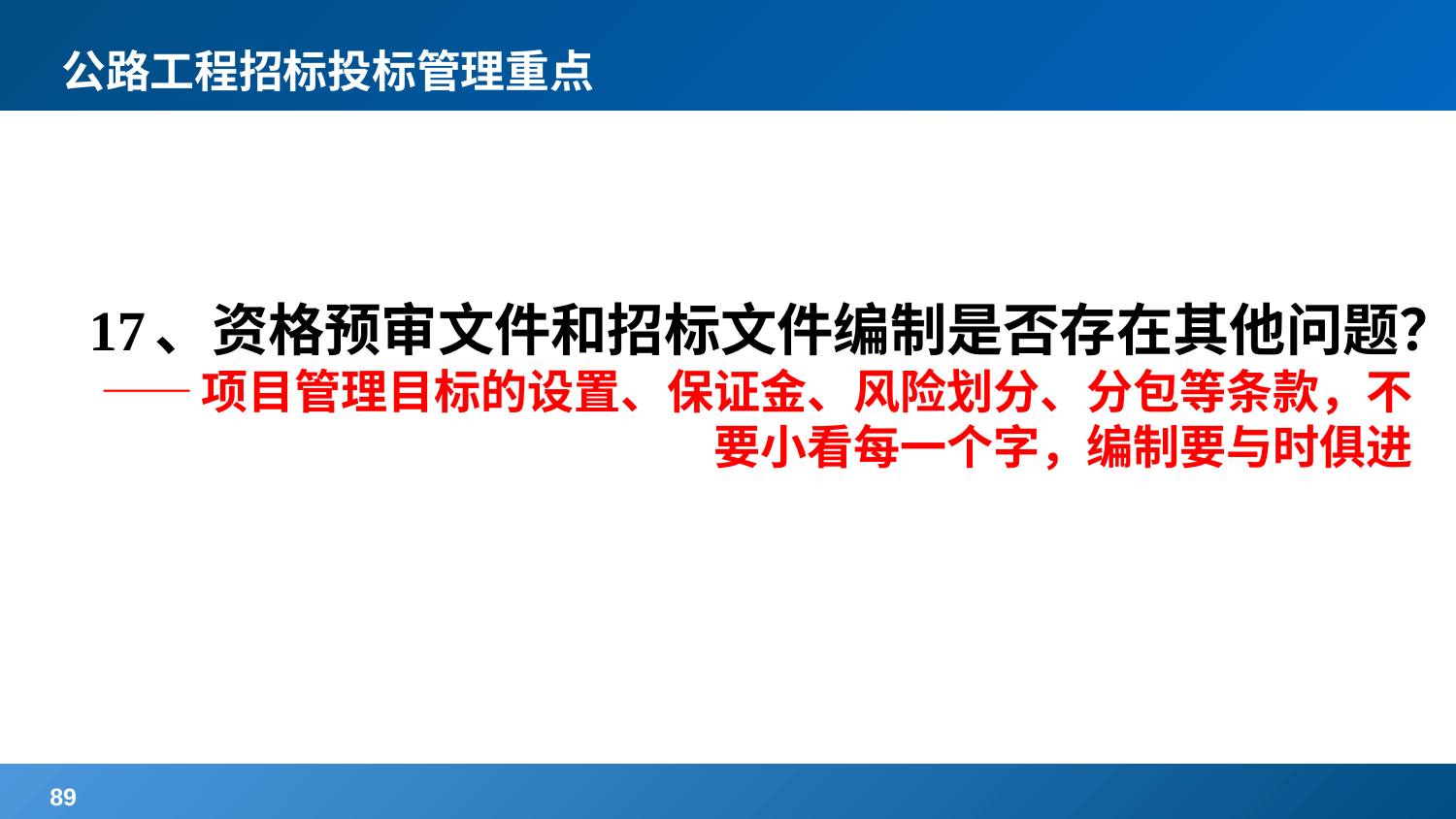

# 公路工程招标投标管理重点
17、资格预审文件和招标文件编制是否存在其他问题？
——项目管理目标的设置、保证金、风险划分、分包等条款，不要小看每一个字，编制要与时俱进